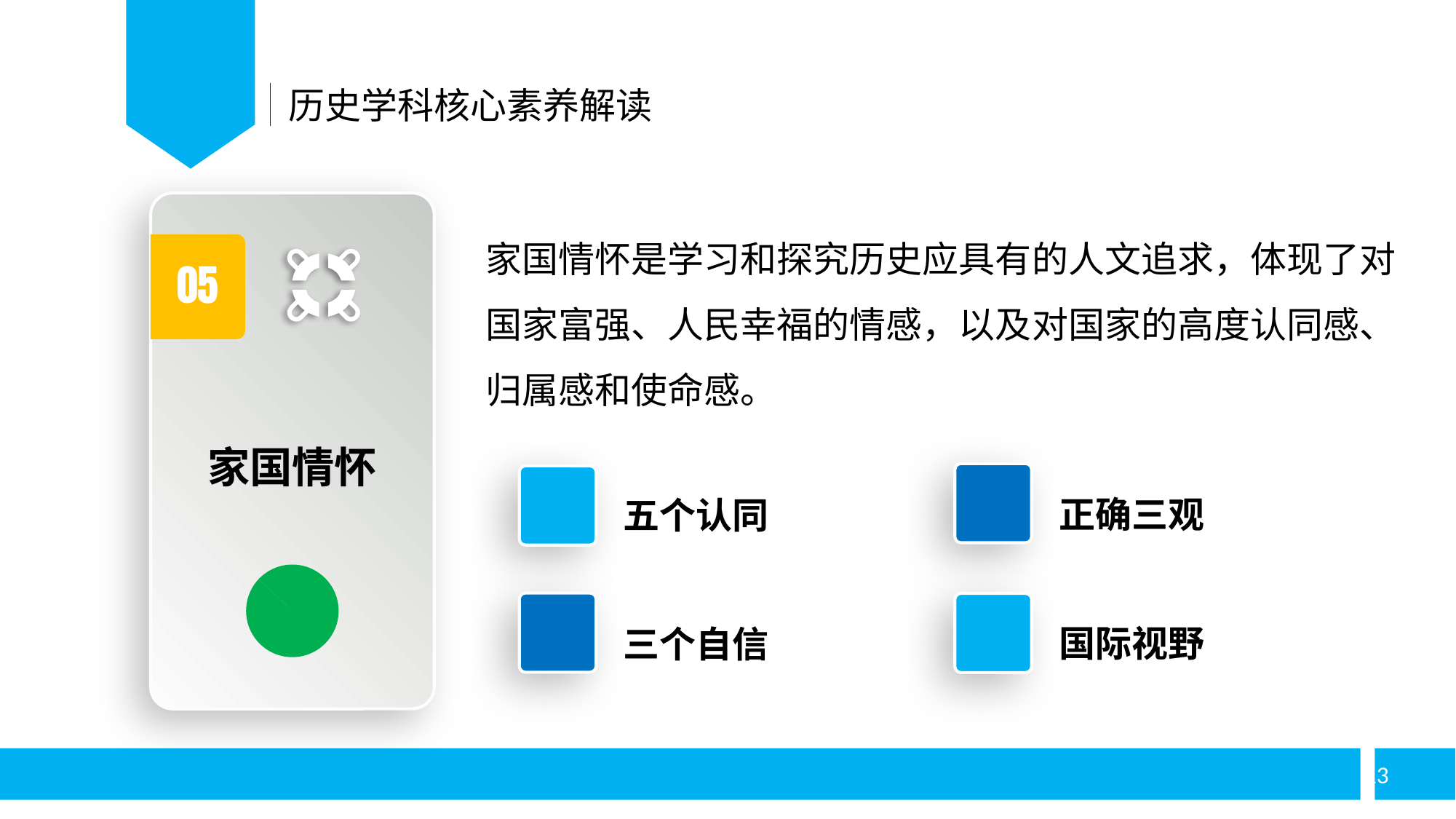

历史学科核心素养解读

05
家国情怀

### Chart

| Category | 销售额 |
|---|---|
| 第一季度 | 87.0 |
| 第二季度 | 13.0 |
家国情怀是学习和探究历史应具有的人文追求，体现了对国家富强、人民幸福的情感，以及对国家的高度认同感、归属感和使命感。

正确三观
五个认同

国际视野

三个自信